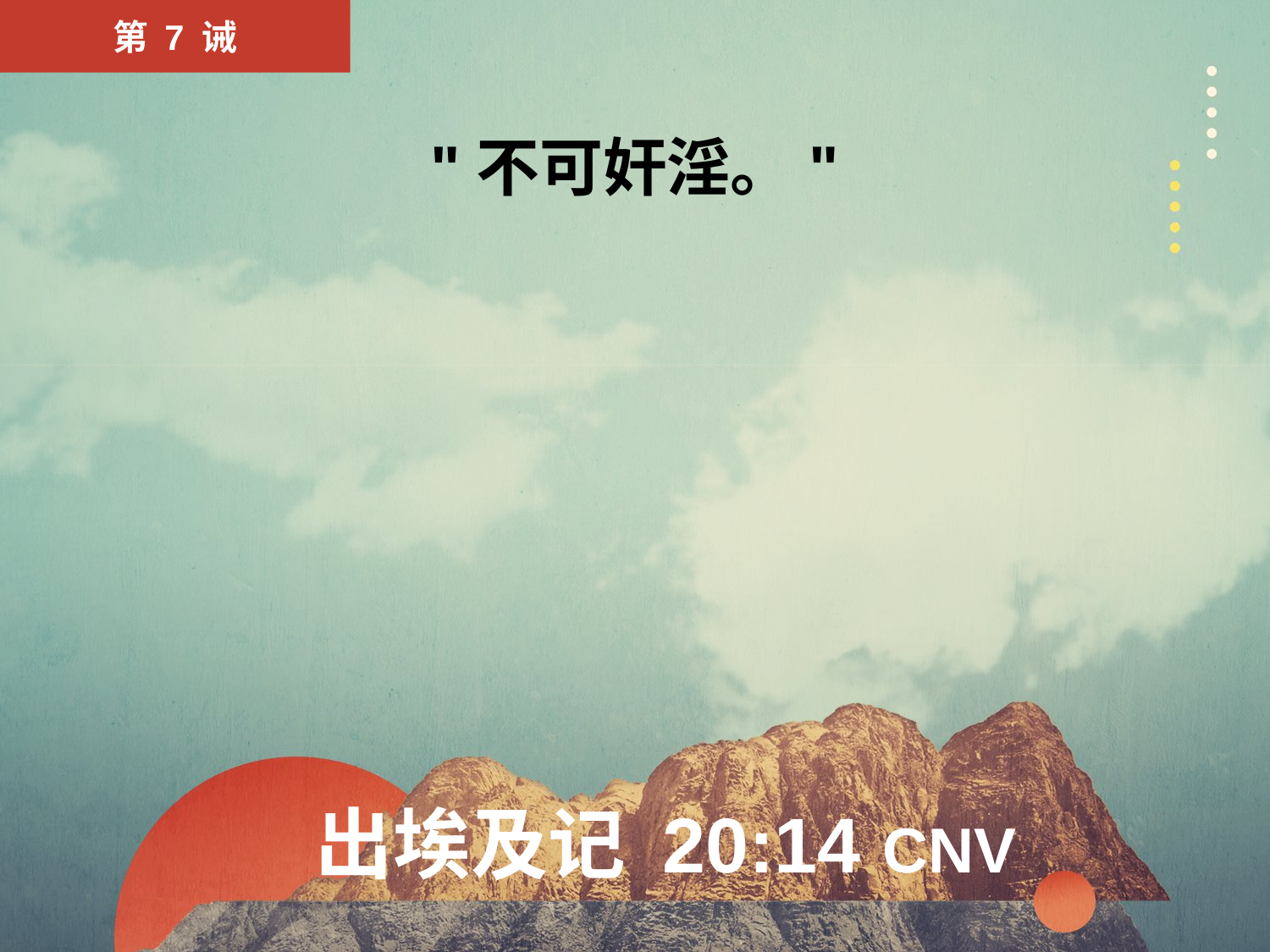

第 7 诫
"不可奸淫。"
# 出埃及记 20:14 CNV